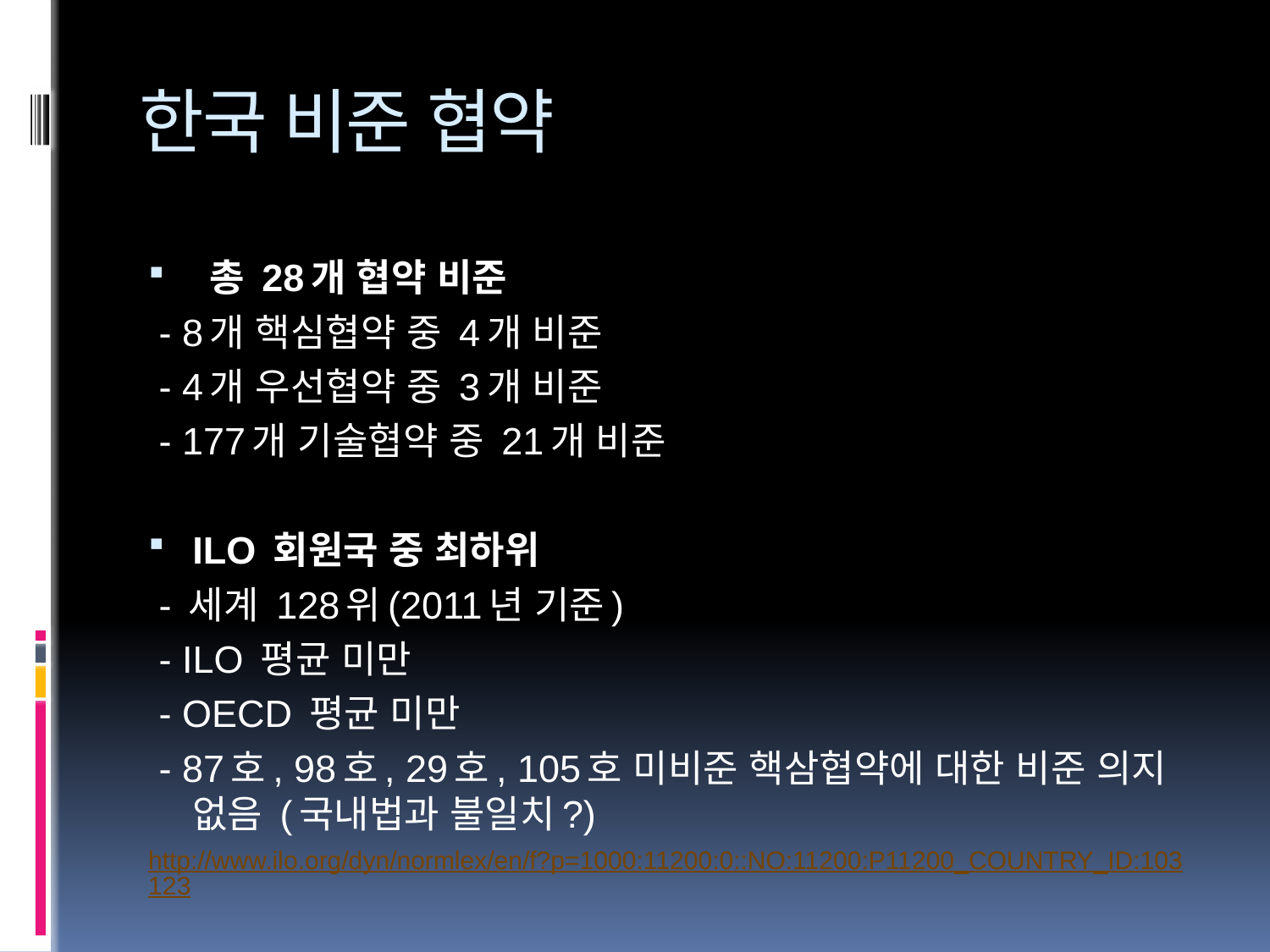

# 한국 비준 협약
 총 28개 협약 비준
 - 8개 핵심협약 중 4개 비준
 - 4개 우선협약 중 3개 비준
 - 177개 기술협약 중 21개 비준

ILO 회원국 중 최하위
 - 세계 128위(2011년 기준)
 - ILO 평균 미만
 - OECD 평균 미만
 - 87호, 98호, 29호, 105호 미비준 핵삼협약에 대한 비준 의지 없음 (국내법과 불일치?)
http://www.ilo.org/dyn/normlex/en/f?p=1000:11200:0::NO:11200:P11200_COUNTRY_ID:103123